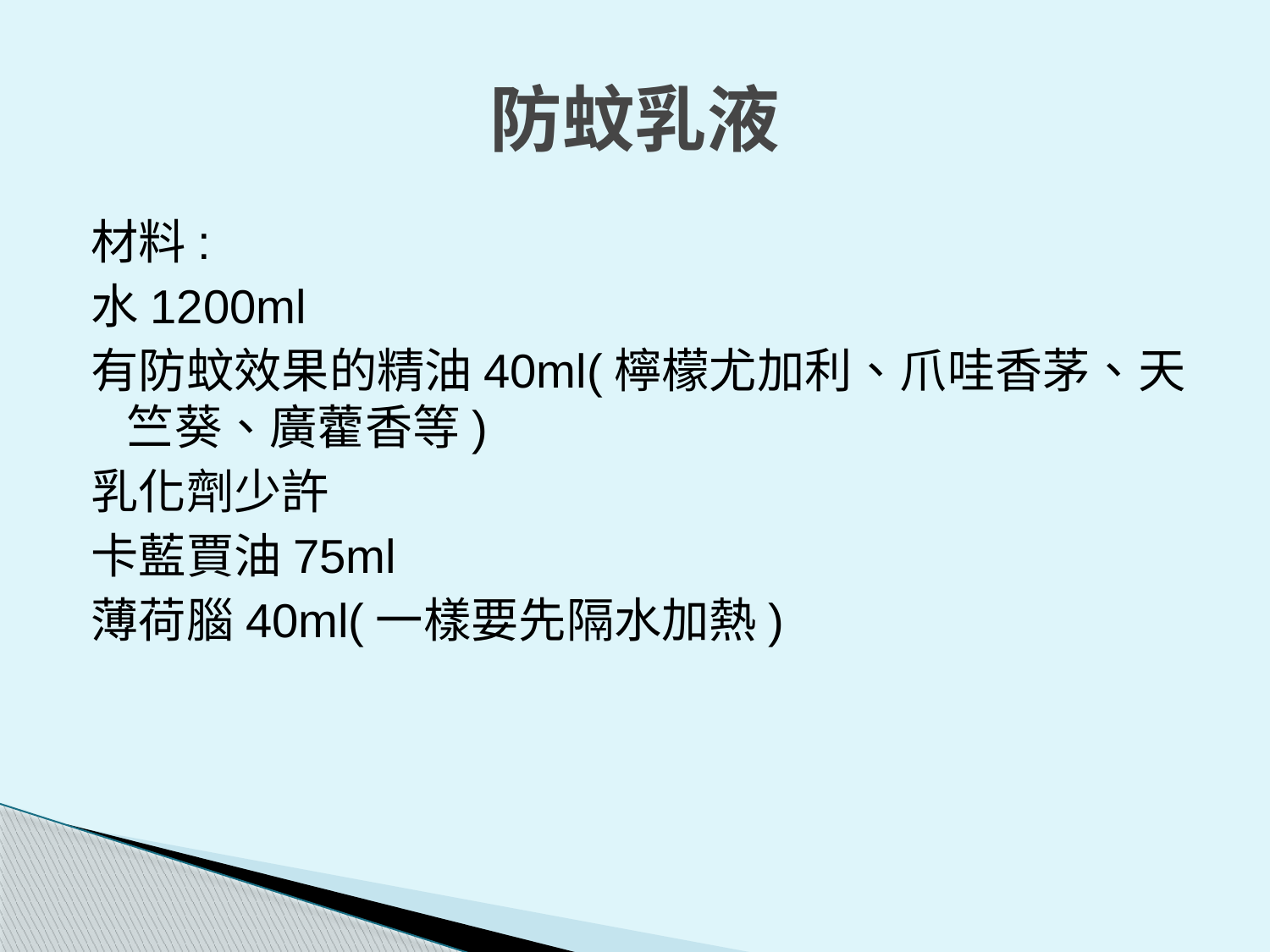

# 防蚊乳液
材料:
水1200ml
有防蚊效果的精油40ml(檸檬尤加利、爪哇香茅、天竺葵、廣藿香等)
乳化劑少許
卡藍賈油75ml
薄荷腦40ml(一樣要先隔水加熱)